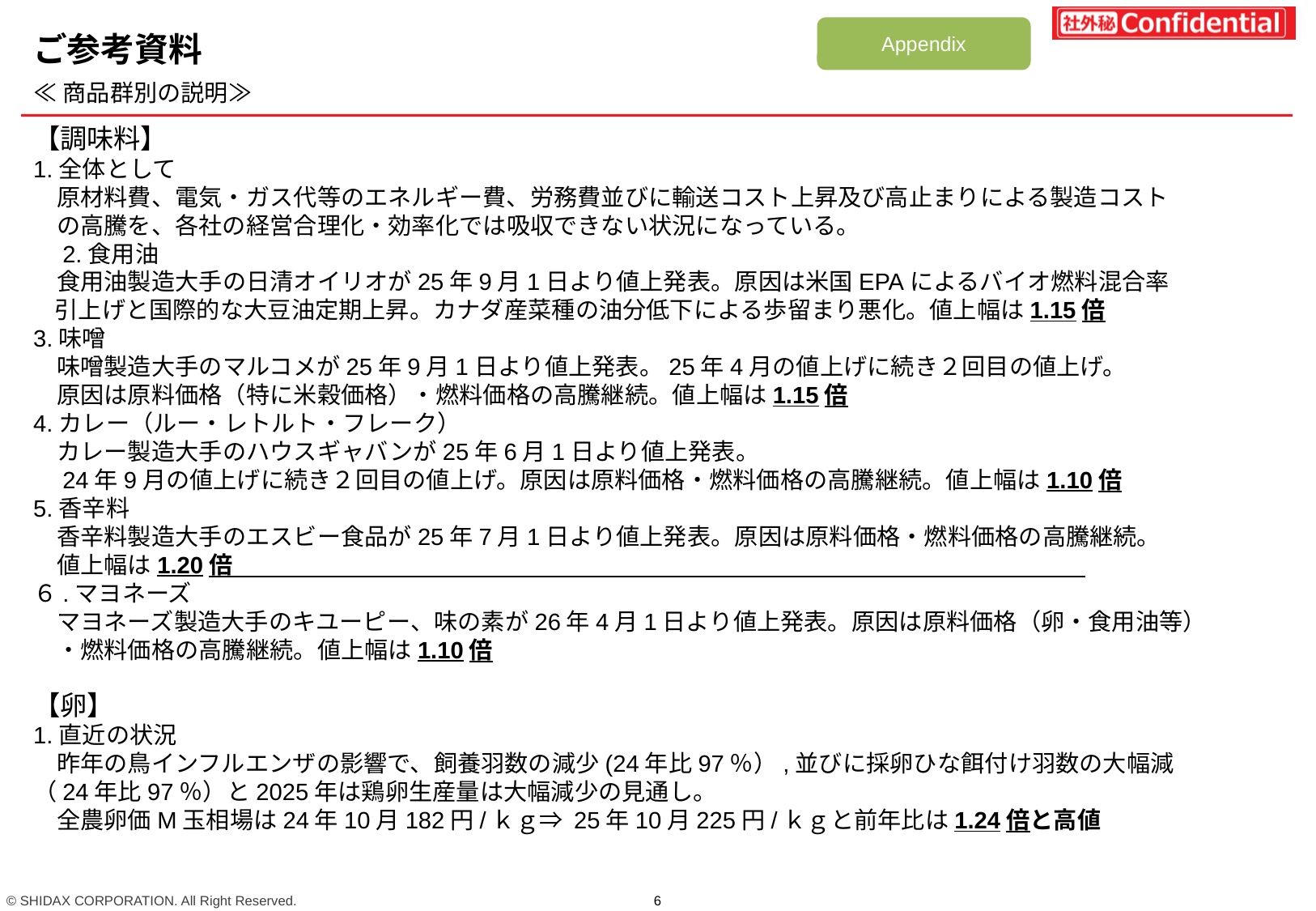

Appendix
ご参考資料
≪商品群別の説明≫
【調味料】
1.全体として
　原材料費、電気・ガス代等のエネルギー費、労務費並びに輸送コスト上昇及び高止まりによる製造コスト
　の高騰を、各社の経営合理化・効率化では吸収できない状況になっている。　　　　　　　　　　　　　　　　　2.食用油
　食用油製造大手の日清オイリオが25年9月1日より値上発表。原因は米国EPAによるバイオ燃料混合率
   引上げと国際的な大豆油定期上昇。カナダ産菜種の油分低下による歩留まり悪化。値上幅は1.15倍
3.味噌
　味噌製造大手のマルコメが25年9月1日より値上発表。25年4月の値上げに続き２回目の値上げ。
　原因は原料価格（特に米穀価格）・燃料価格の高騰継続。値上幅は1.15倍
4.カレー（ルー・レトルト・フレーク）
　カレー製造大手のハウスギャバンが25年6月1日より値上発表。
　24年9月の値上げに続き２回目の値上げ。原因は原料価格・燃料価格の高騰継続。値上幅は1.10倍
5.香辛料
　香辛料製造大手のエスビー食品が25年7月1日より値上発表。原因は原料価格・燃料価格の高騰継続。
　値上幅は1.20倍
６.マヨネーズ
　マヨネーズ製造大手のキユーピー、味の素が26年4月1日より値上発表。原因は原料価格（卵・食用油等）
　・燃料価格の高騰継続。値上幅は1.10倍

【卵】
1.直近の状況
　昨年の鳥インフルエンザの影響で、飼養羽数の減少(24年比97％）,並びに採卵ひな餌付け羽数の大幅減
（24年比97％）と2025年は鶏卵生産量は大幅減少の見通し。
　全農卵価M玉相場は24年10月182円/ｋｇ⇒ 25年10月225円/ｋｇと前年比は1.24倍と高値